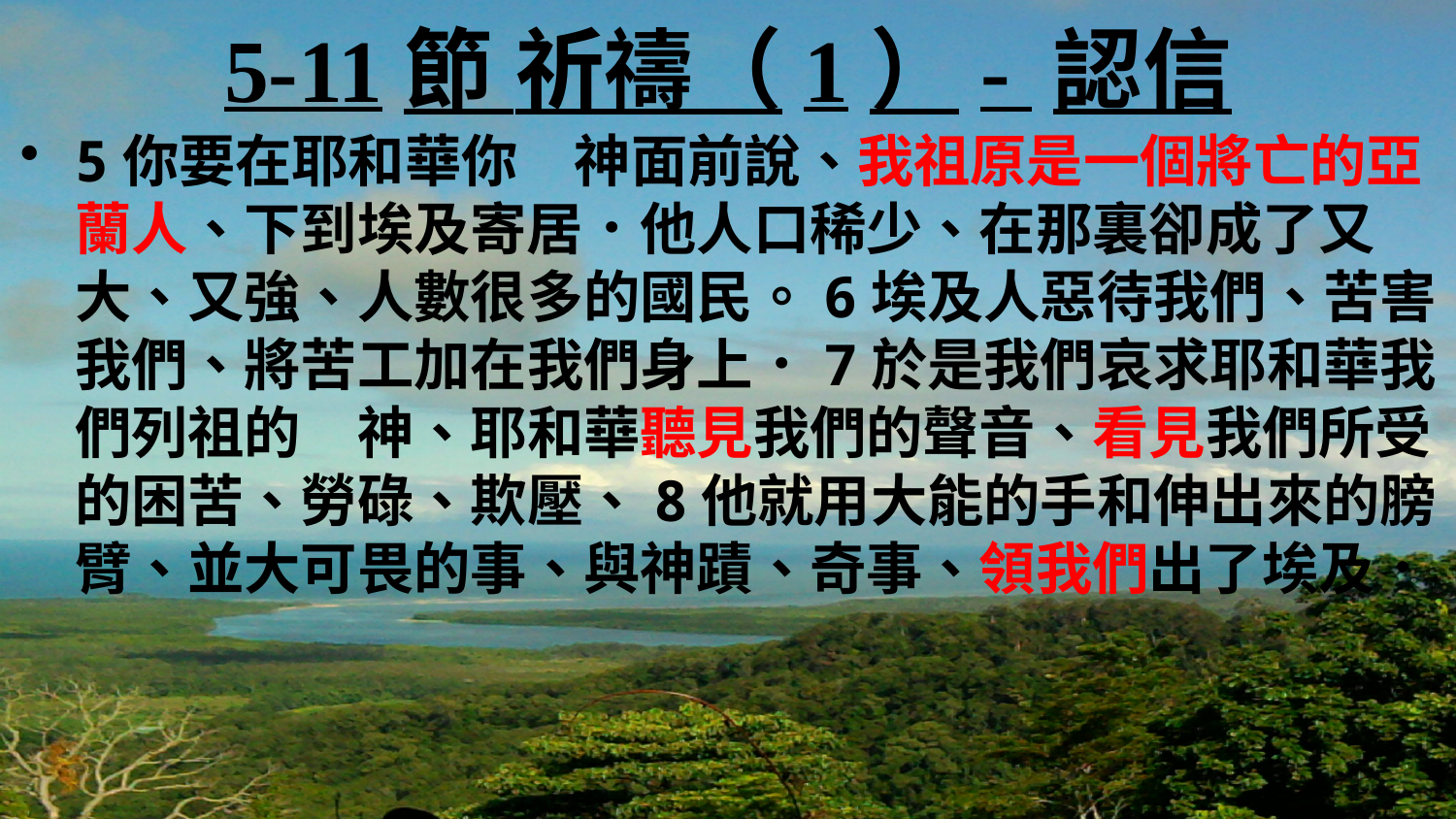

# 5-11節 	祈禱（1）- 認信
5你要在耶和華你　神面前說、我祖原是一個將亡的亞蘭人、下到埃及寄居．他人口稀少、在那裏卻成了又大、又強、人數很多的國民。6埃及人惡待我們、苦害我們、將苦工加在我們身上．7於是我們哀求耶和華我們列祖的　神、耶和華聽見我們的聲音、看見我們所受的困苦、勞碌、欺壓、8他就用大能的手和伸出來的膀臂、並大可畏的事、與神蹟、奇事、領我們出了埃及．